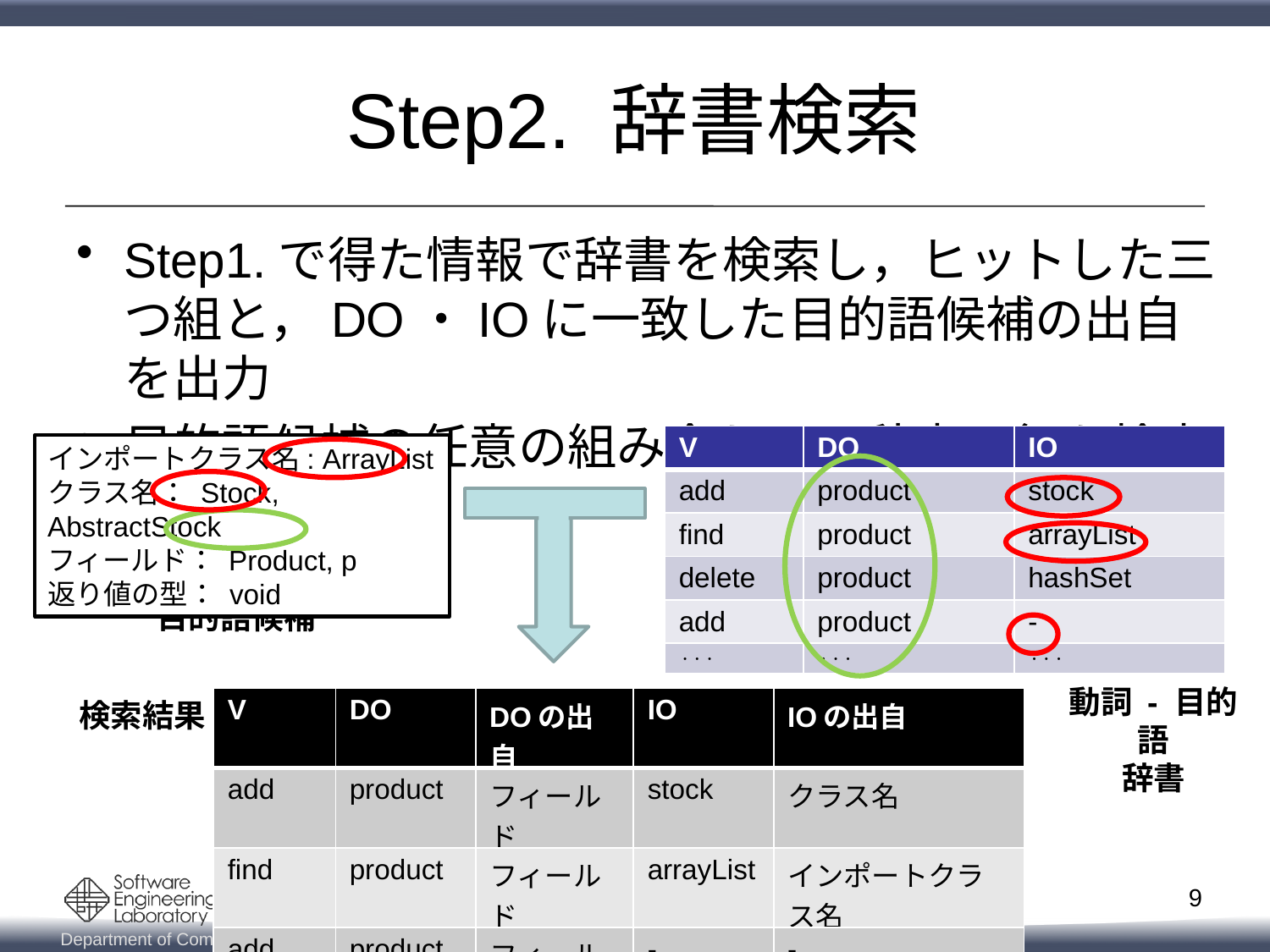

# Step2. 辞書検索
Step1.で得た情報で辞書を検索し，ヒットした三つ組と，DO・IOに一致した目的語候補の出自を出力
目的語候補の任意の組み合わせで辞書の行を検索
| V | DO | IO |
| --- | --- | --- |
| add | product | stock |
| find | product | arrayList |
| delete | product | hashSet |
| add | product | - |
| ・・・ | ・・・ | ・・・ |
インポートクラス名: ArrayList
クラス名： Stock, AbstractStock
フィールド： Product, p
返り値の型： void

目的語候補

動詞 - 目的語
辞書
| V | DO | DOの出自 | IO | IOの出自 |
| --- | --- | --- | --- | --- |
| add | product | フィールド | stock | クラス名 |
| find | product | フィールド | arrayList | インポートクラス名 |
| V | DO | DOの出自 | IO | IOの出自 |
| --- | --- | --- | --- | --- |
| add | product | フィールド | stock | クラス名 |
| find | product | フィールド | arrayList | インポートクラス名 |
| add | product | フィールド | - | - |
| V | DO | DOの出自 | IO | IOの出自 |
| --- | --- | --- | --- | --- |
| add | product | フィールド | stock | クラス名 |
| find | product | フィールド | arrayList | インポートクラス名 |
| add | product | フィールド | - | - |
| ・・・ | ・・・ | ・・・ | ・・・ | ・・・ |
検索結果

9